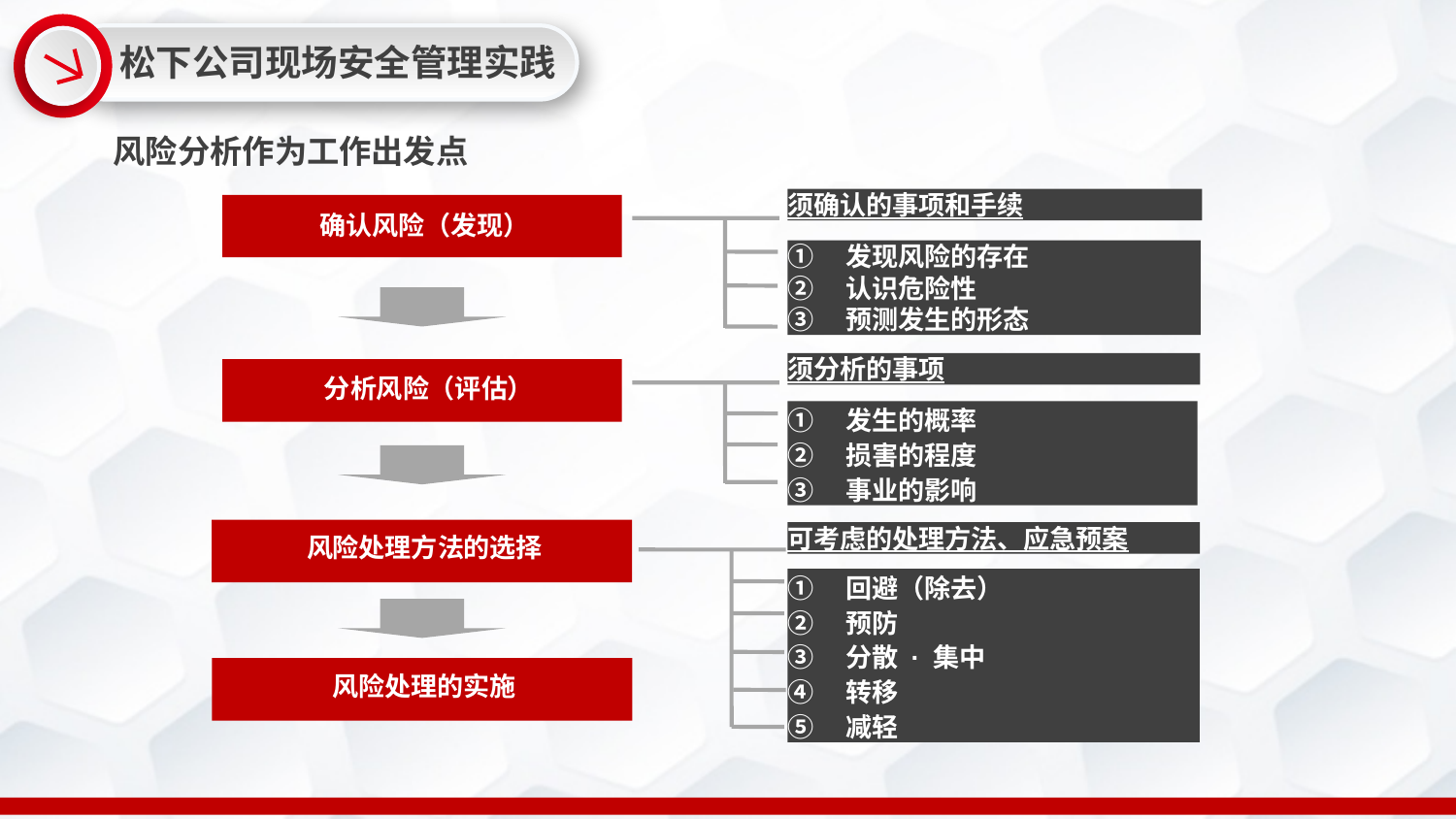

松下公司现场安全管理实践
风险分析作为工作出发点
须确认的事项和手续

确认风险（发现）

①　发现风险的存在
②　认识危险性
③　预测发生的形态

须分析的事项

分析风险（评估）

①　发生的概率
②　损害的程度
③　事业的影响

风险处理方法的选择
可考虑的处理方法、应急预案
风险处理方法的选择

①　回避（除去）
②　预防
③　分散 · 集中
④　转移
⑤　减轻

风险处理的实施
风险处理的实施